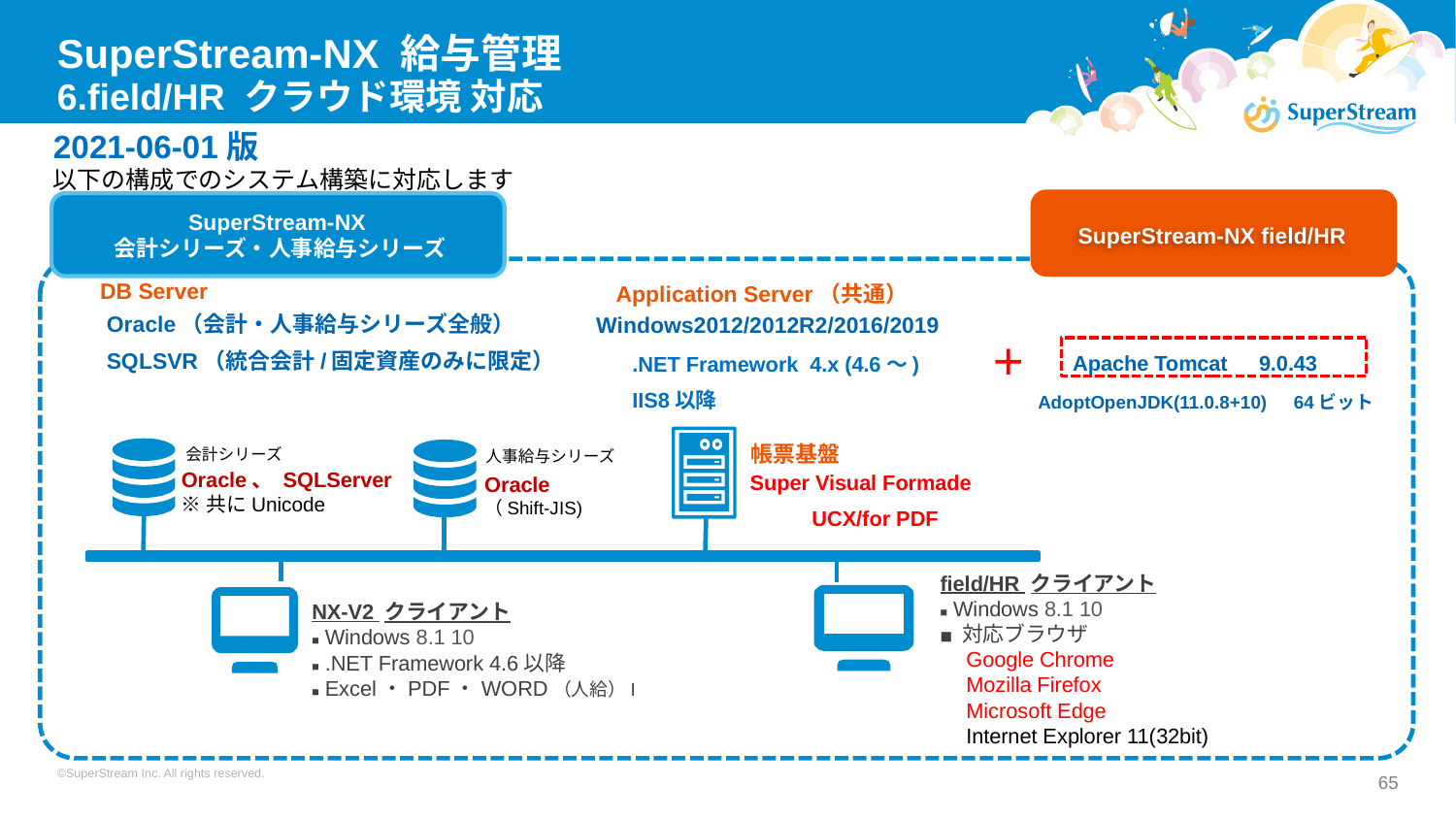

# SuperStream-NX 給与管理 6.field/HR クラウド環境 対応
2021-06-01版
以下の構成でのシステム構築に対応します

SuperStream-NX field/HR

SuperStream-NX
会計シリーズ・人事給与シリーズ

DB Server
Application Server（共通）

Oracle（会計・人事給与シリーズ全般）
SQLSVR（統合会計/固定資産のみに限定）
Windows2012/2012R2/2016/2019
＋
Apache Tomcat　9.0.43
.NET Framework  4.x (4.6～)
IIS8以降

AdoptOpenJDK(11.0.8+10)　64ビット

会計シリーズ

人事給与シリーズ

帳票基盤
Super Visual Formade
　　   UCX/for PDF
Oracle、 SQLServer
※共にUnicode
Oracle
（Shift-JIS)

field/HR クライアント
■ Windows 8.1 10
■ 対応ブラウザ
　Google Chrome
　Mozilla Firefox
　Microsoft Edge
　Internet Explorer 11(32bit)

NX-V2 クライアント
■ Windows 8.1 10
■ .NET Framework 4.6以降
■ Excel・PDF・WORD（人給）I

©SuperStream Inc. All rights reserved.
65